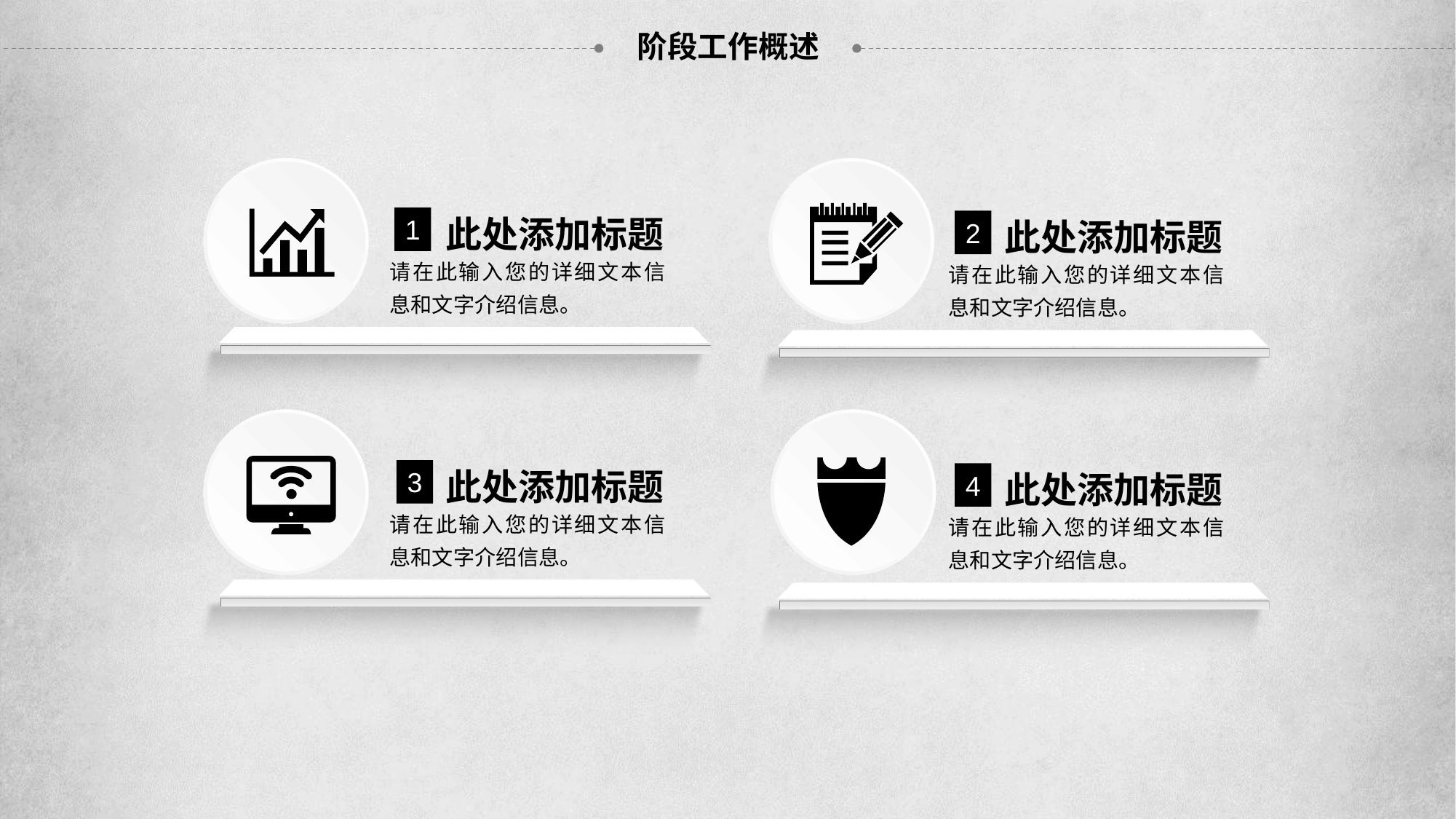

阶段工作概述

此处添加标题
1

此处添加标题
2
请在此输入您的详细文本信息和文字介绍信息。
请在此输入您的详细文本信息和文字介绍信息。

此处添加标题
3
此处添加标题
4
请在此输入您的详细文本信息和文字介绍信息。
请在此输入您的详细文本信息和文字介绍信息。